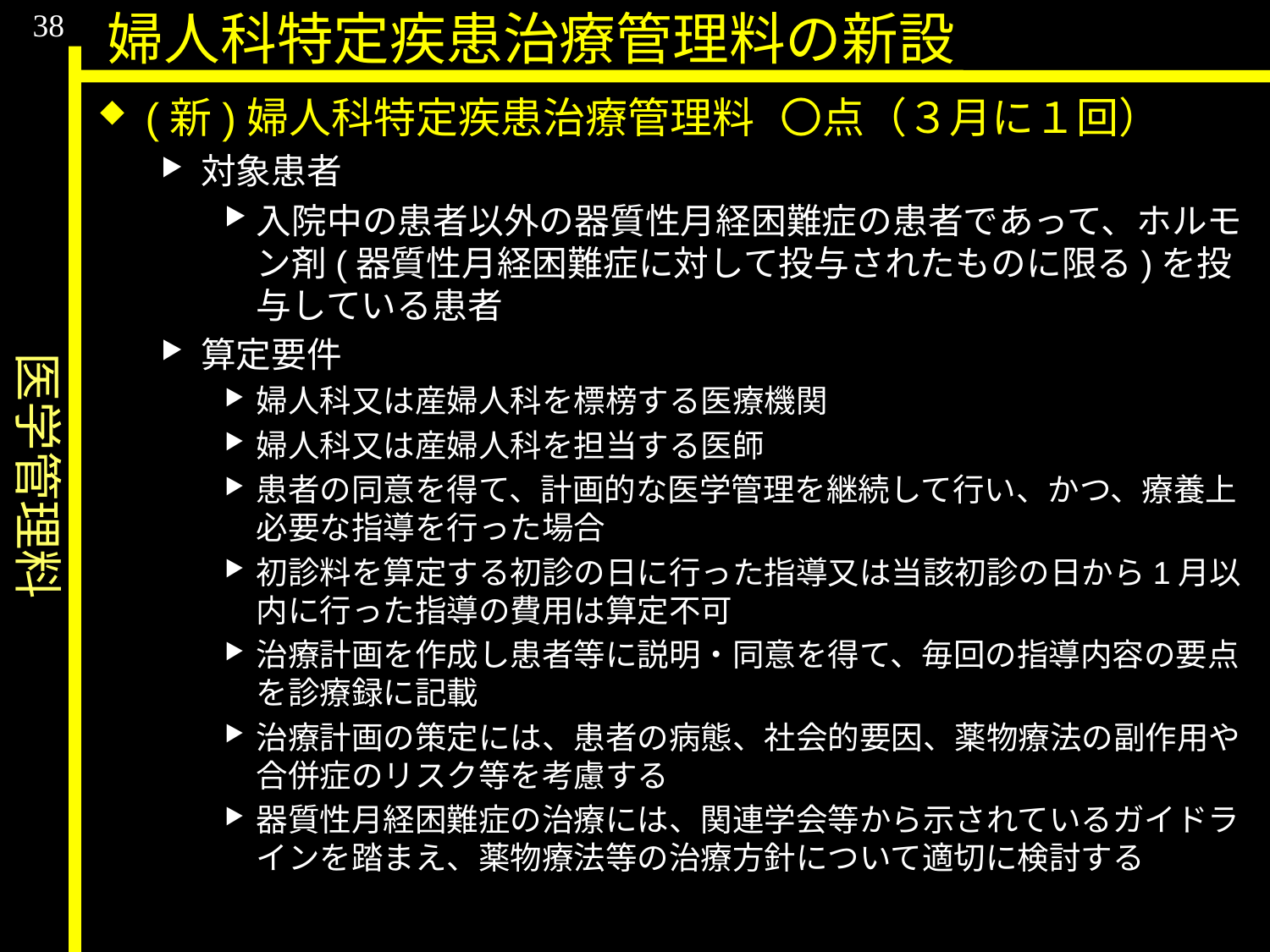

医学管理料
38
婦人科特定疾患治療管理料の新設

(新)婦人科特定疾患治療管理料	〇点（３月に１回）
対象患者
入院中の患者以外の器質性月経困難症の患者であって、ホルモン剤(器質性月経困難症に対して投与されたものに限る)を投与している患者
算定要件
婦人科又は産婦人科を標榜する医療機関
婦人科又は産婦人科を担当する医師
患者の同意を得て、計画的な医学管理を継続して行い、かつ、療養上必要な指導を行った場合
初診料を算定する初診の日に行った指導又は当該初診の日から1月以内に行った指導の費用は算定不可
治療計画を作成し患者等に説明・同意を得て、毎回の指導内容の要点を診療録に記載
治療計画の策定には、患者の病態、社会的要因、薬物療法の副作用や合併症のリスク等を考慮する
器質性月経困難症の治療には、関連学会等から示されているガイドラインを踏まえ、薬物療法等の治療方針について適切に検討する